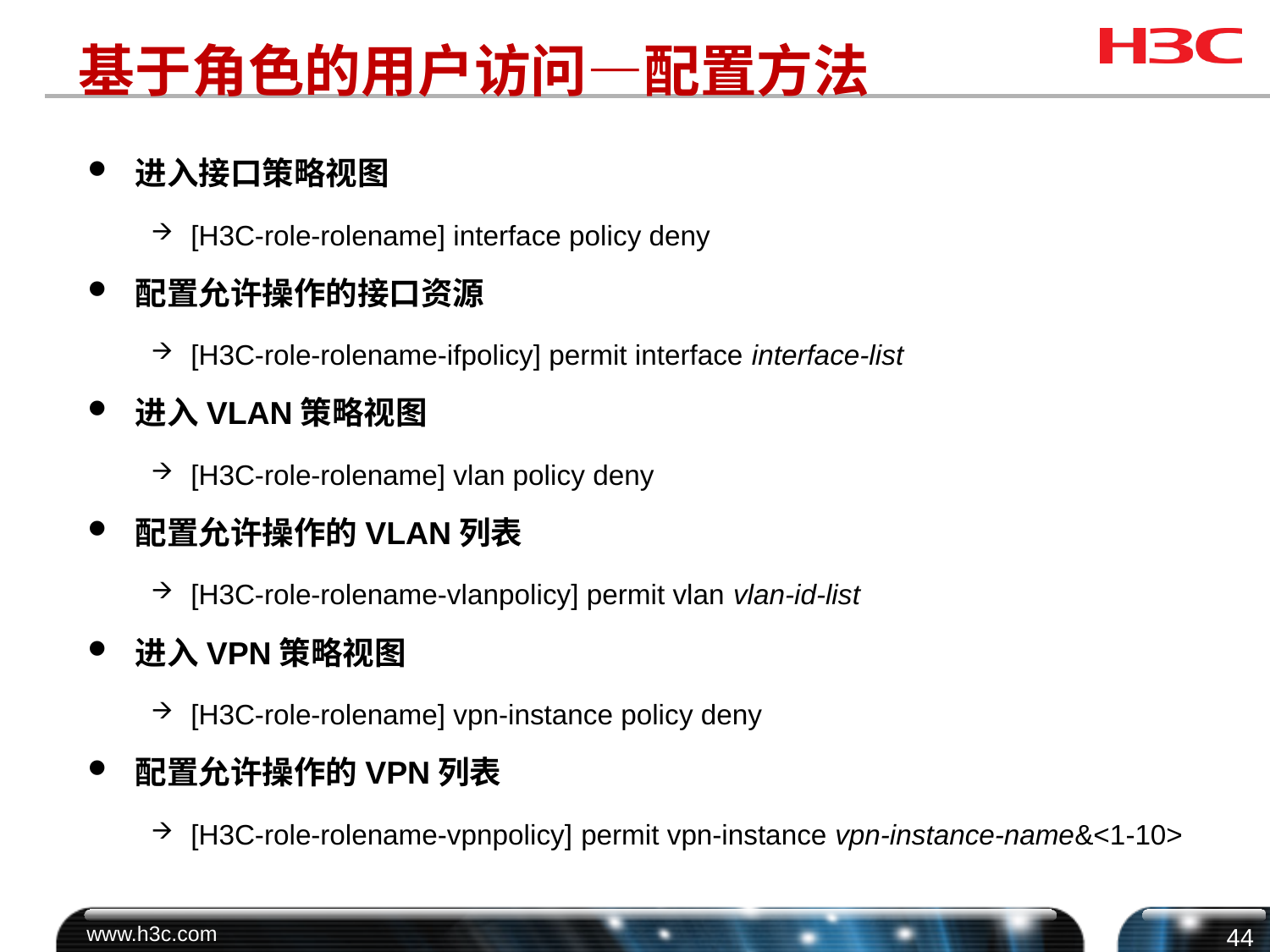

# 基于角色的用户访问—配置方法
进入接口策略视图
[H3C-role-rolename] interface policy deny
配置允许操作的接口资源
[H3C-role-rolename-ifpolicy] permit interface interface-list
进入VLAN策略视图
[H3C-role-rolename] vlan policy deny
配置允许操作的VLAN列表
[H3C-role-rolename-vlanpolicy] permit vlan vlan-id-list
进入VPN策略视图
[H3C-role-rolename] vpn-instance policy deny
配置允许操作的VPN列表
[H3C-role-rolename-vpnpolicy] permit vpn-instance vpn-instance-name&<1-10>